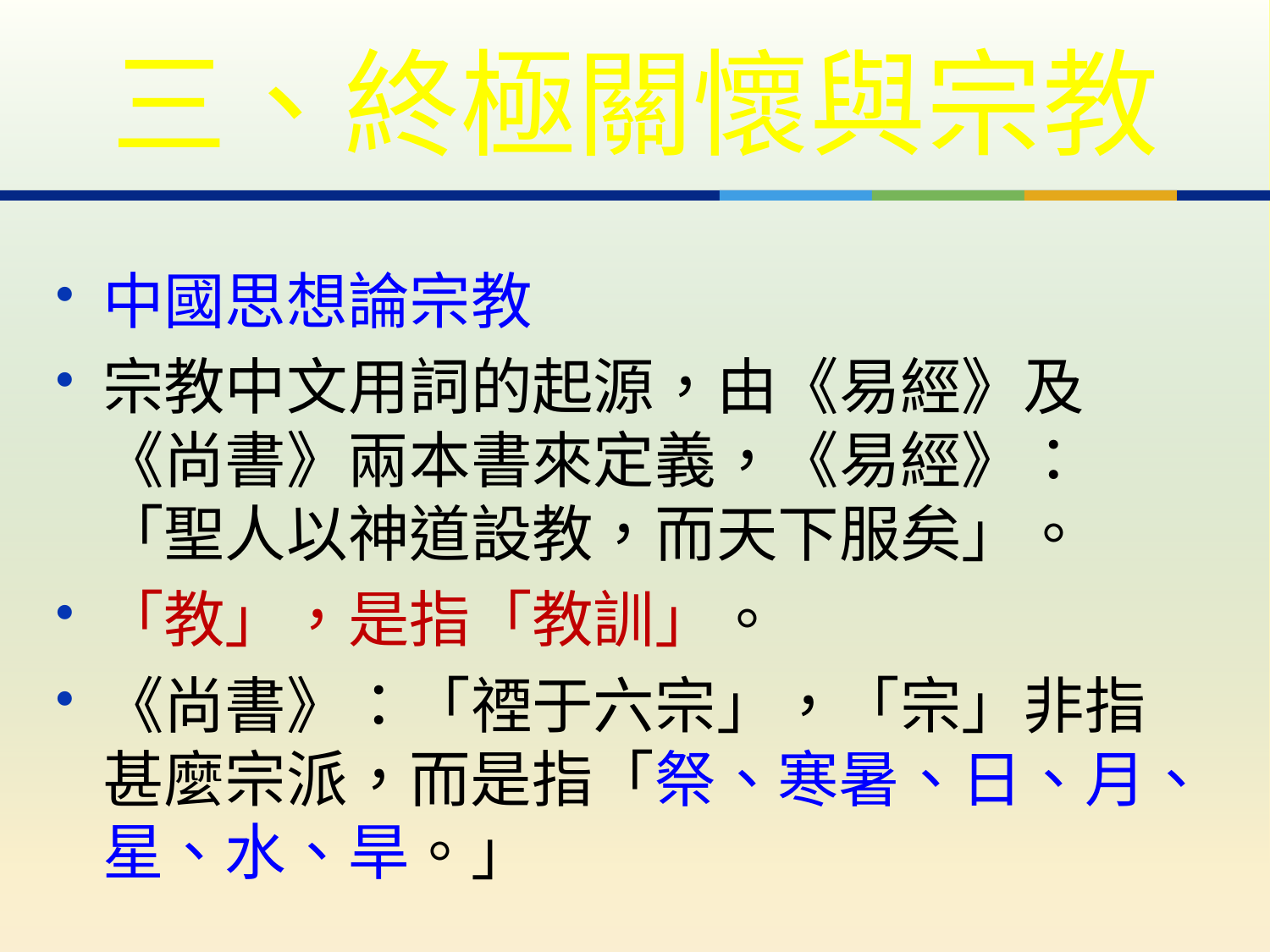

# 三、終極關懷與宗教
中國思想論宗教
宗教中文用詞的起源，由《易經》及《尚書》兩本書來定義，《易經》：「聖人以神道設教，而天下服矣」。
「教」，是指「教訓」。
《尚書》：「禋于六宗」，「宗」非指甚麼宗派，而是指「祭、寒暑、日、月、星、水、旱。」